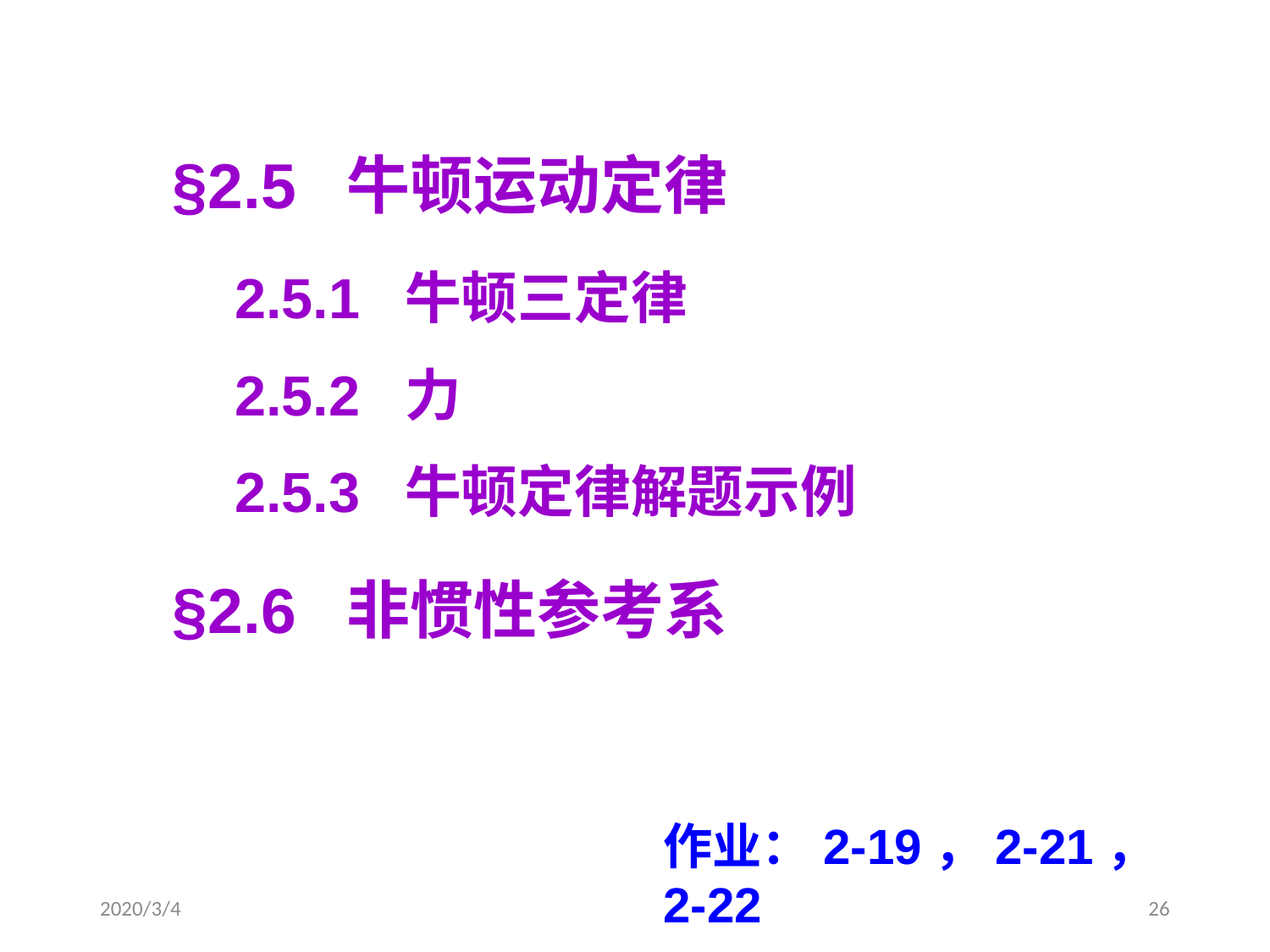

§2.5  牛顿运动定律
2.5.1  牛顿三定律
2.5.2  力
2.5.3  牛顿定律解题示例
§2.6  非惯性参考系
作业：2-19，2-21，2-22
2020/3/4
26